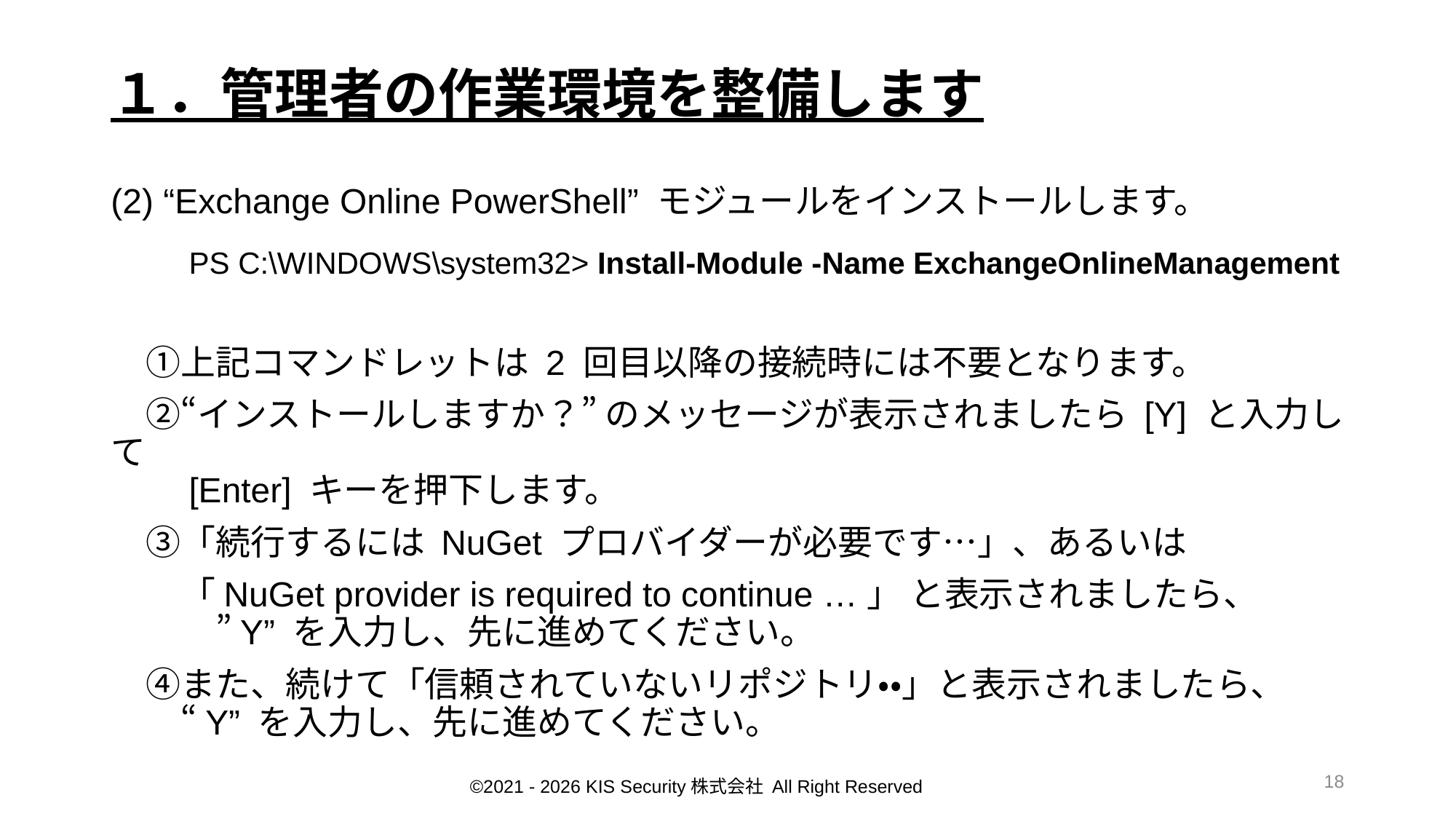

# １．管理者の作業環境を整備します
(2) “Exchange Online PowerShell” モジュールをインストールします。
　　PS C:\WINDOWS\system32> Install-Module -Name ExchangeOnlineManagement

　①上記コマンドレットは 2 回目以降の接続時には不要となります。
　②“インストールしますか？” のメッセージが表示されましたら [Y] と入力して
　　[Enter] キーを押下します。
　③「続行するには NuGet プロバイダーが必要です…」、あるいは
　　「NuGet provider is required to continue …」 と表示されましたら、
　　　”Y” を入力し、先に進めてください。
　④また、続けて「信頼されていないリポジトリ・・」と表示されましたら、
　　“Y” を入力し、先に進めてください。

18